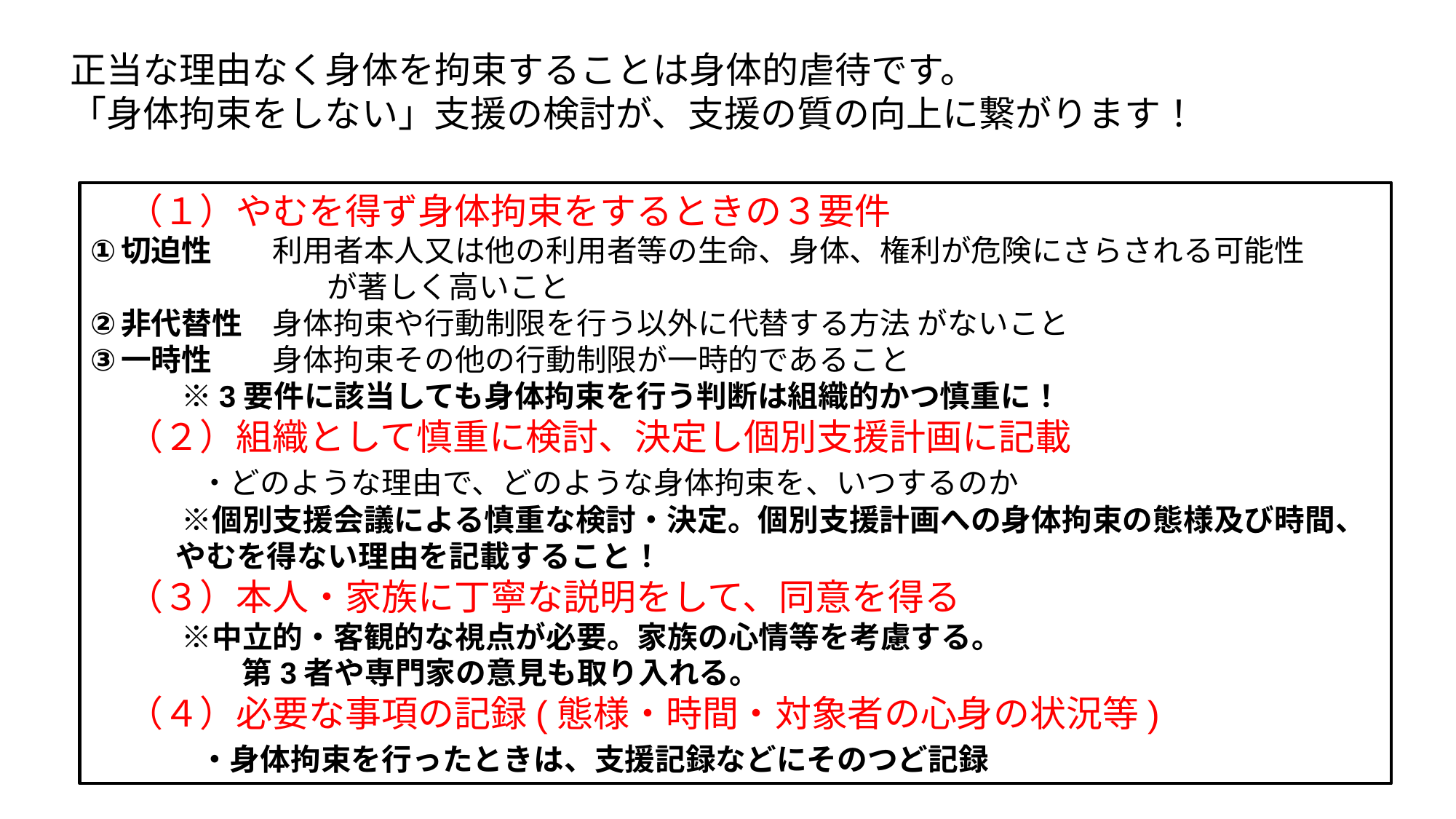

正当な理由なく身体を拘束することは身体的虐待です。
「身体拘束をしない」支援の検討が、支援の質の向上に繋がります！
　（１）やむを得ず身体拘束をするときの３要件
切迫性　　利用者本人又は他の利用者等の生命、身体、権利が危険にさらされる可能性
　　　　　　が著しく高いこと
非代替性　身体拘束や行動制限を行う以外に代替する方法 がないこと
一時性　　身体拘束その他の行動制限が一時的であること
　　　※3要件に該当しても身体拘束を行う判断は組織的かつ慎重に！
　（２）組織として慎重に検討、決定し個別支援計画に記載
　　　・どのような理由で、どのような身体拘束を、いつするのか
　　　※個別支援会議による慎重な検討・決定。個別支援計画への身体拘束の態様及び時間、やむを得ない理由を記載すること！
　（３）本人・家族に丁寧な説明をして、同意を得る
　　　※中立的・客観的な視点が必要。家族の心情等を考慮する。
　　　　　第3者や専門家の意見も取り入れる。
　（４）必要な事項の記録(態様・時間・対象者の心身の状況等)
　　　・身体拘束を行ったときは、支援記録などにそのつど記録